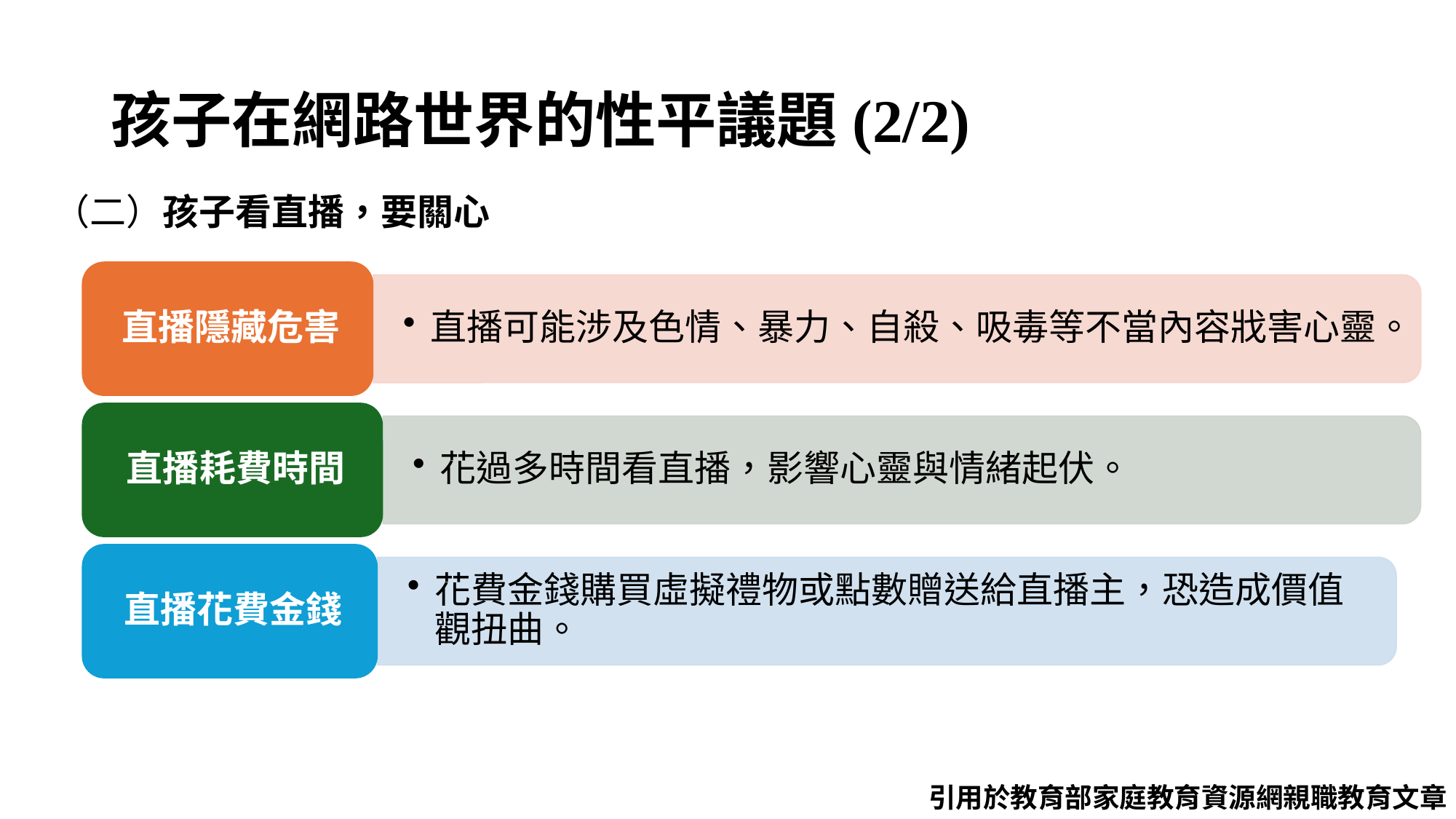

# 孩子在網路世界的性平議題(2/2)
（二）孩子看直播，要關心

直播可能涉及色情、暴力、自殺、吸毒等不當內容戕害心靈。
直播隱藏危害
花過多時間看直播，影響心靈與情緒起伏。
直播耗費時間
花費金錢購買虛擬禮物或點數贈送給直播主，恐造成價值觀扭曲。
直播花費金錢
引用於教育部家庭教育資源網親職教育文章